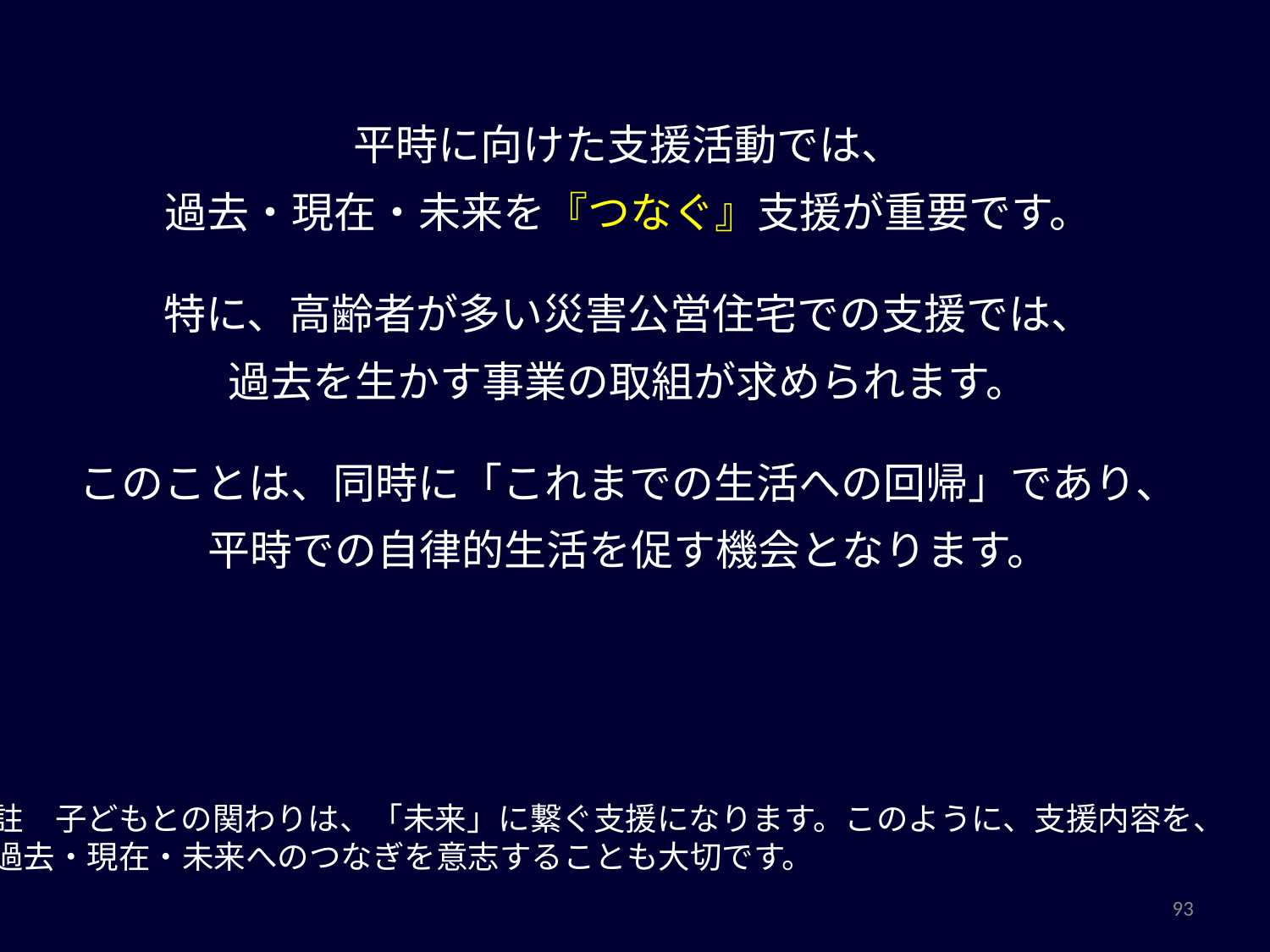

平時に向けた支援活動では、

過去・現在・未来を『つなぐ』支援が重要です。

特に、高齢者が多い災害公営住宅での支援では、

過去を生かす事業の取組が求められます。

このことは、同時に「これまでの生活への回帰」であり、

平時での自律的生活を促す機会となります。

註　子どもとの関わりは、「未来」に繋ぐ支援になります。このように、支援内容を、
過去・現在・未来へのつなぎを意志することも大切です。
93